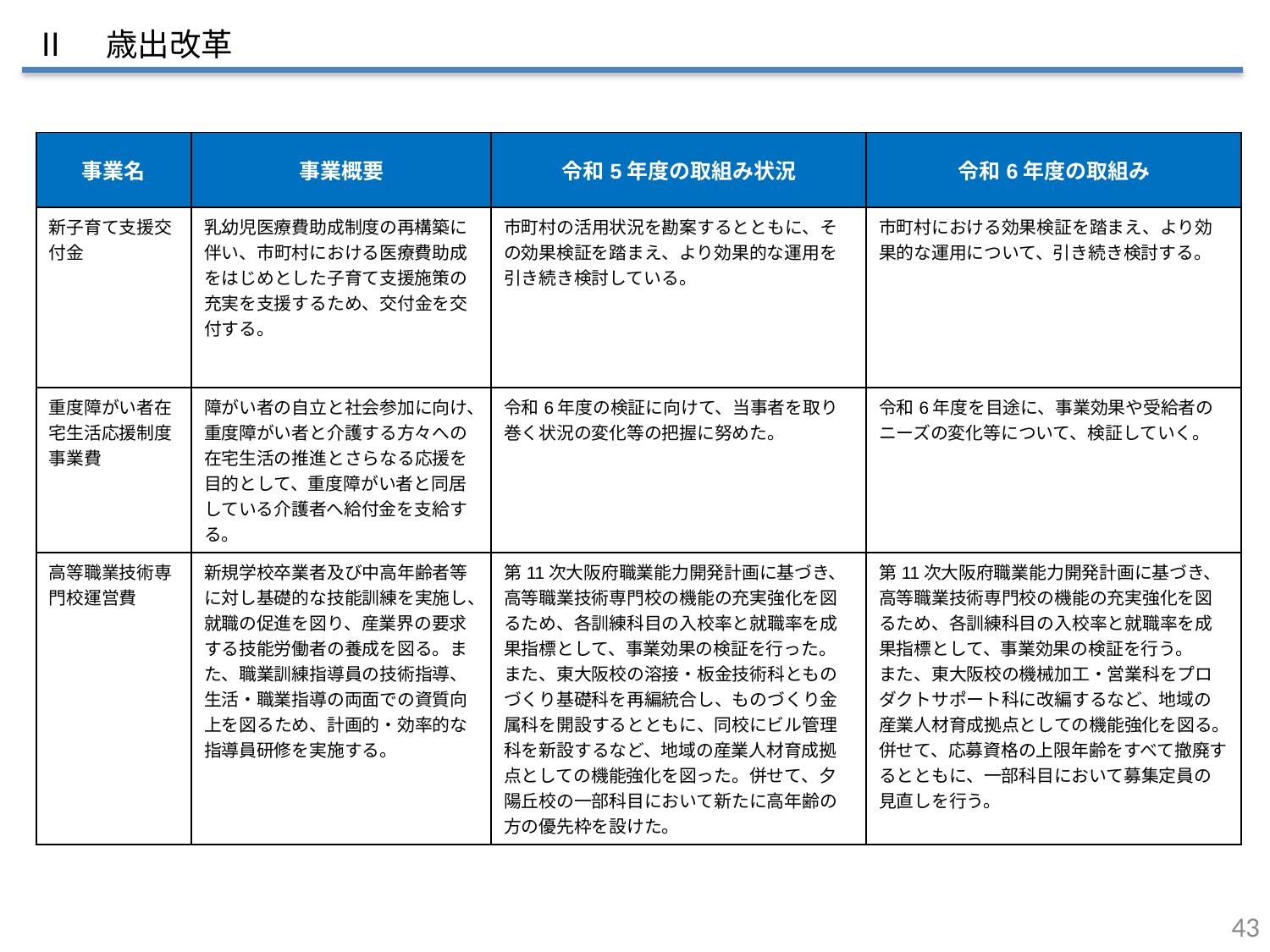

Ⅱ　歳出改革
| 事業名 | 事業概要 | 令和5年度の取組み状況 | 令和6年度の取組み |
| --- | --- | --- | --- |
| 新子育て支援交付金 | 乳幼児医療費助成制度の再構築に伴い、市町村における医療費助成をはじめとした子育て支援施策の充実を支援するため、交付金を交付する。 | 市町村の活用状況を勘案するとともに、その効果検証を踏まえ、より効果的な運用を引き続き検討している。 | 市町村における効果検証を踏まえ、より効果的な運用について、引き続き検討する。 |
| 重度障がい者在宅生活応援制度事業費 | 障がい者の自立と社会参加に向け、重度障がい者と介護する方々への在宅生活の推進とさらなる応援を目的として、重度障がい者と同居している介護者へ給付金を支給する。 | 令和6年度の検証に向けて、当事者を取り巻く状況の変化等の把握に努めた。 | 令和6年度を目途に、事業効果や受給者のニーズの変化等について、検証していく。 |
| 高等職業技術専門校運営費 | 新規学校卒業者及び中高年齢者等に対し基礎的な技能訓練を実施し、就職の促進を図り、産業界の要求する技能労働者の養成を図る。また、職業訓練指導員の技術指導、生活・職業指導の両面での資質向上を図るため、計画的・効率的な指導員研修を実施する。 | 第11次大阪府職業能力開発計画に基づき、高等職業技術専門校の機能の充実強化を図るため、各訓練科目の入校率と就職率を成果指標として、事業効果の検証を行った。 また、東大阪校の溶接・板金技術科とものづくり基礎科を再編統合し、ものづくり金属科を開設するとともに、同校にビル管理科を新設するなど、地域の産業人材育成拠点としての機能強化を図った。併せて、夕陽丘校の一部科目において新たに高年齢の方の優先枠を設けた。 | 第11次大阪府職業能力開発計画に基づき、高等職業技術専門校の機能の充実強化を図るため、各訓練科目の入校率と就職率を成果指標として、事業効果の検証を行う。 また、東大阪校の機械加工・営業科をプロダクトサポート科に改編するなど、地域の産業人材育成拠点としての機能強化を図る。併せて、応募資格の上限年齢をすべて撤廃するとともに、一部科目において募集定員の見直しを行う。 |
43